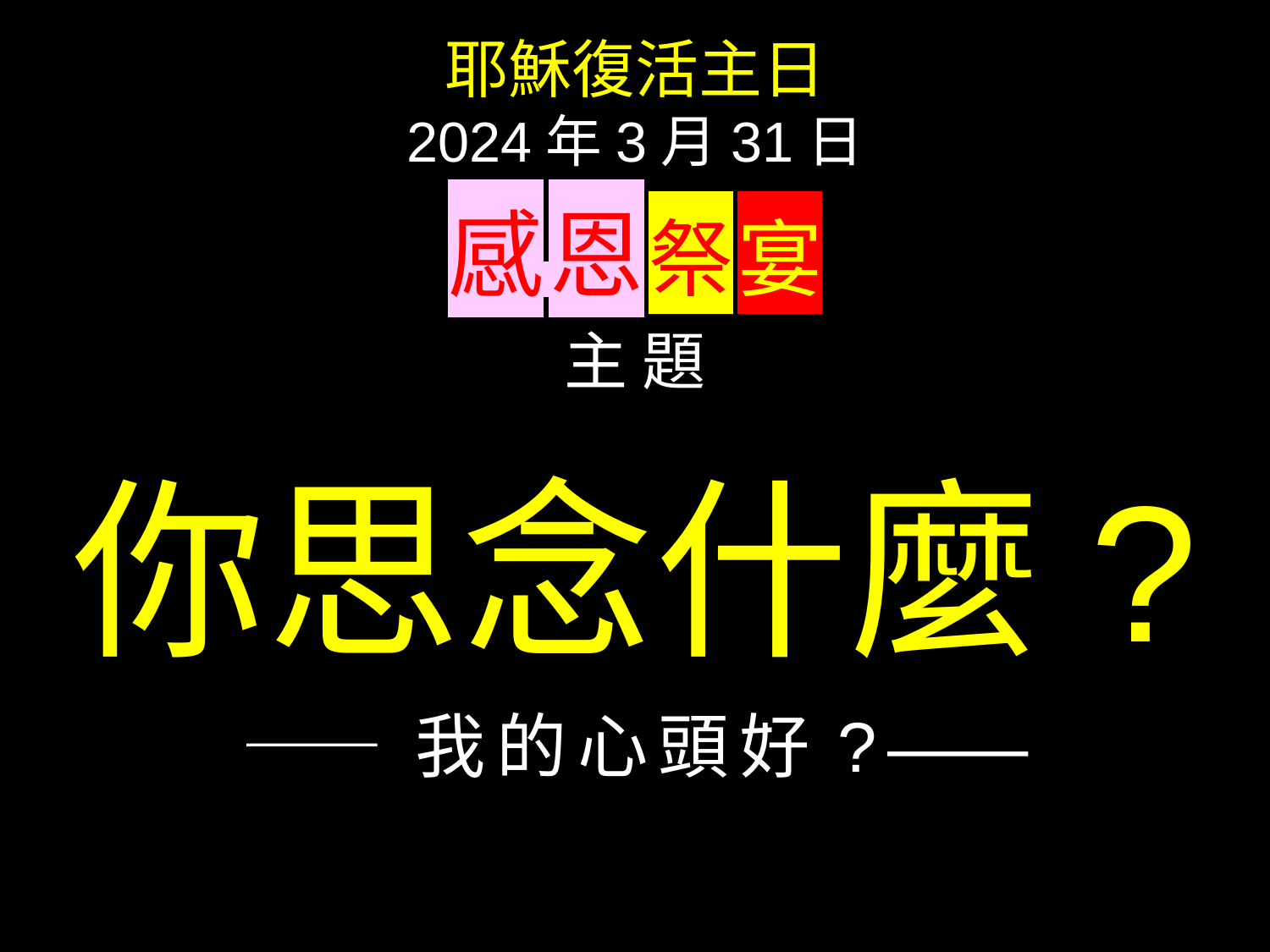

耶穌復活主日
2024年3月31日
感 恩 祭 宴

主 題

你思念什麼?
—— 我的心頭好?——